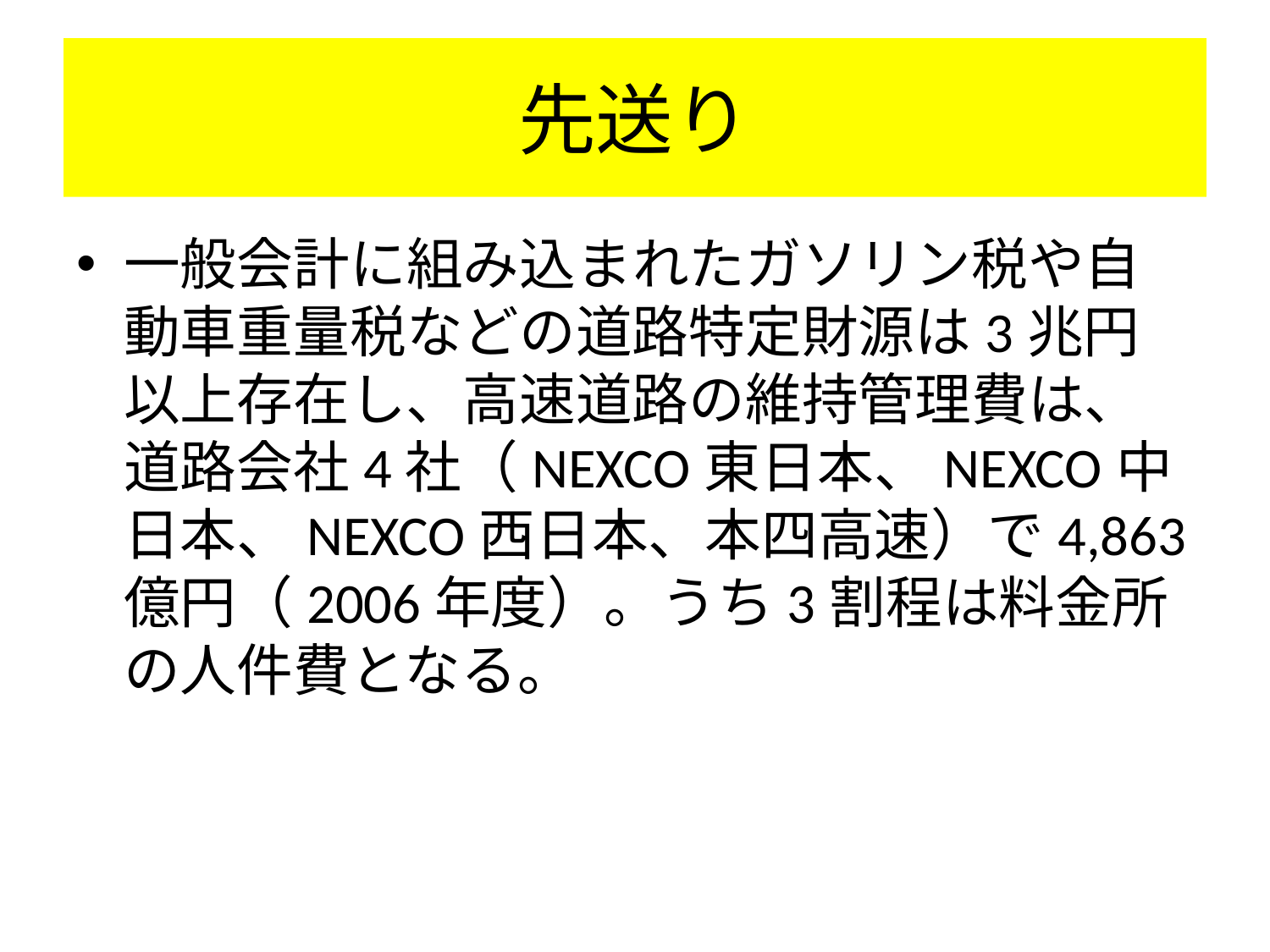

# 先送り
一般会計に組み込まれたガソリン税や自動車重量税などの道路特定財源は3兆円以上存在し、高速道路の維持管理費は、道路会社4社（NEXCO東日本、NEXCO中日本、NEXCO西日本、本四高速）で4,863億円（2006年度）。うち3割程は料金所の人件費となる。